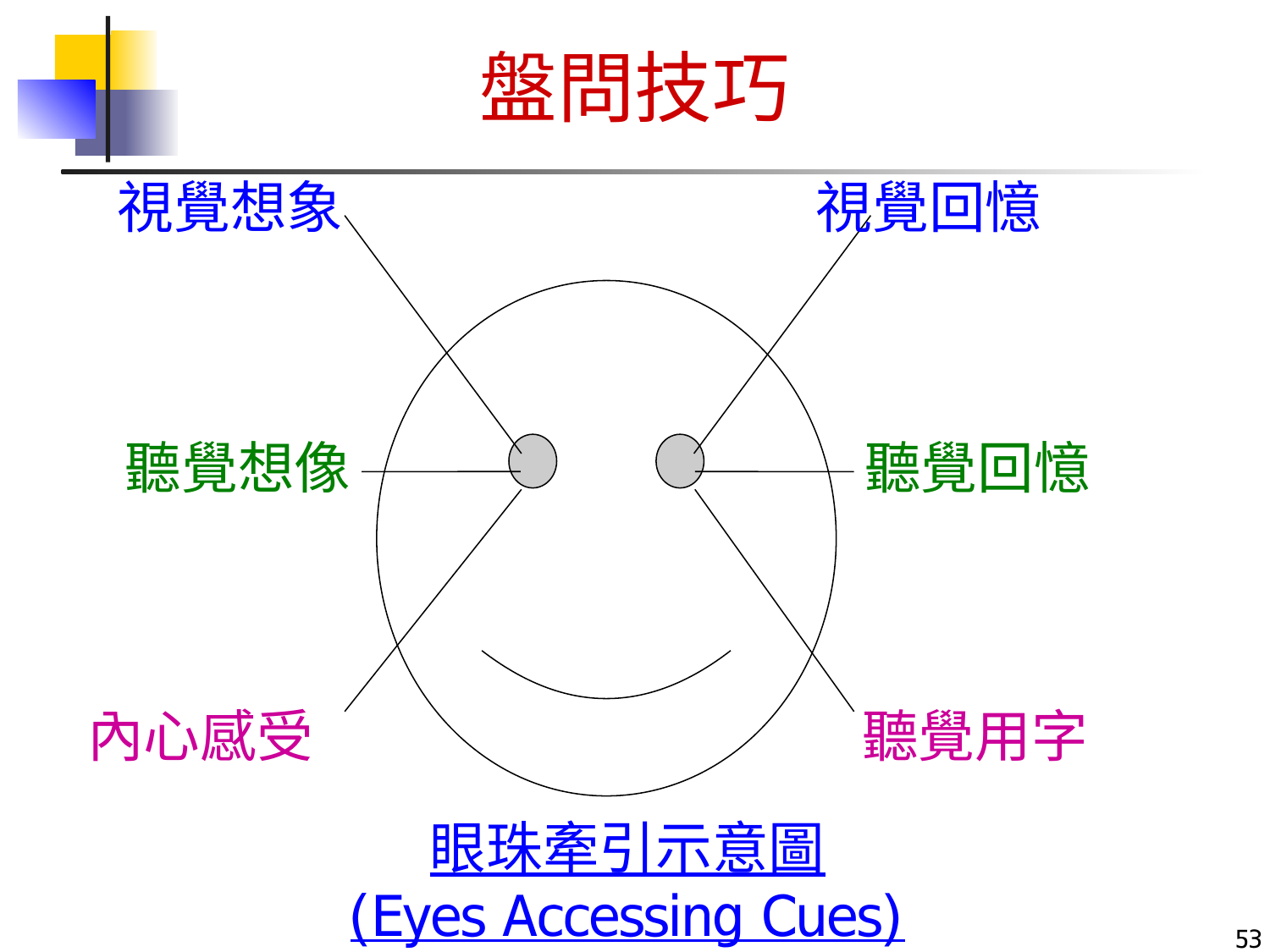

# 盤問技巧
視覺想象  	     視覺回憶

聽覺想像
聽覺回憶

內心感受		 聽覺用字
眼珠牽引示意圖
(Eyes Accessing Cues)
53